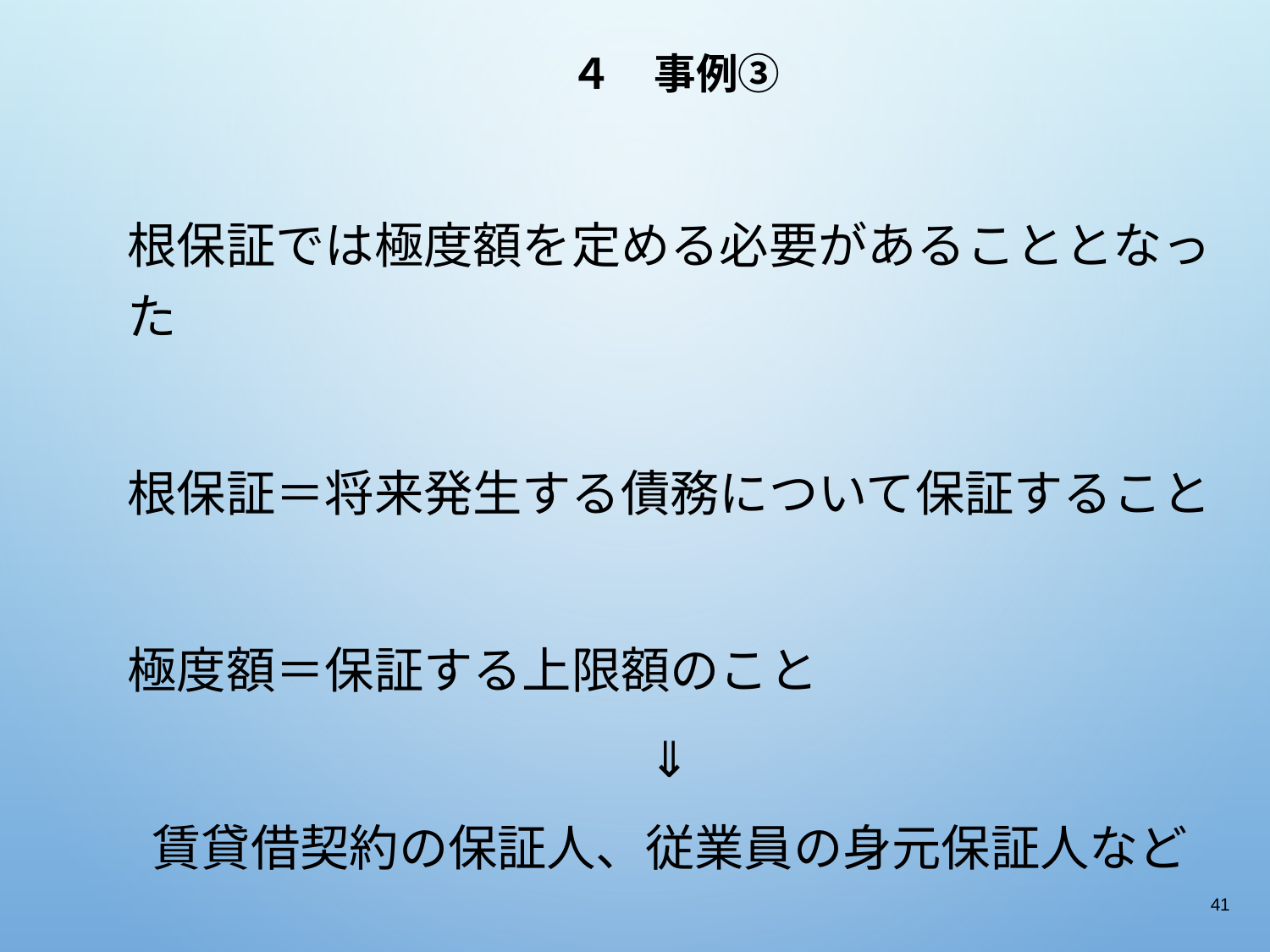

# ４　事例③
根保証では極度額を定める必要があることとなった

根保証＝将来発生する債務について保証すること

極度額＝保証する上限額のこと
⇓
賃貸借契約の保証人、従業員の身元保証人など

41